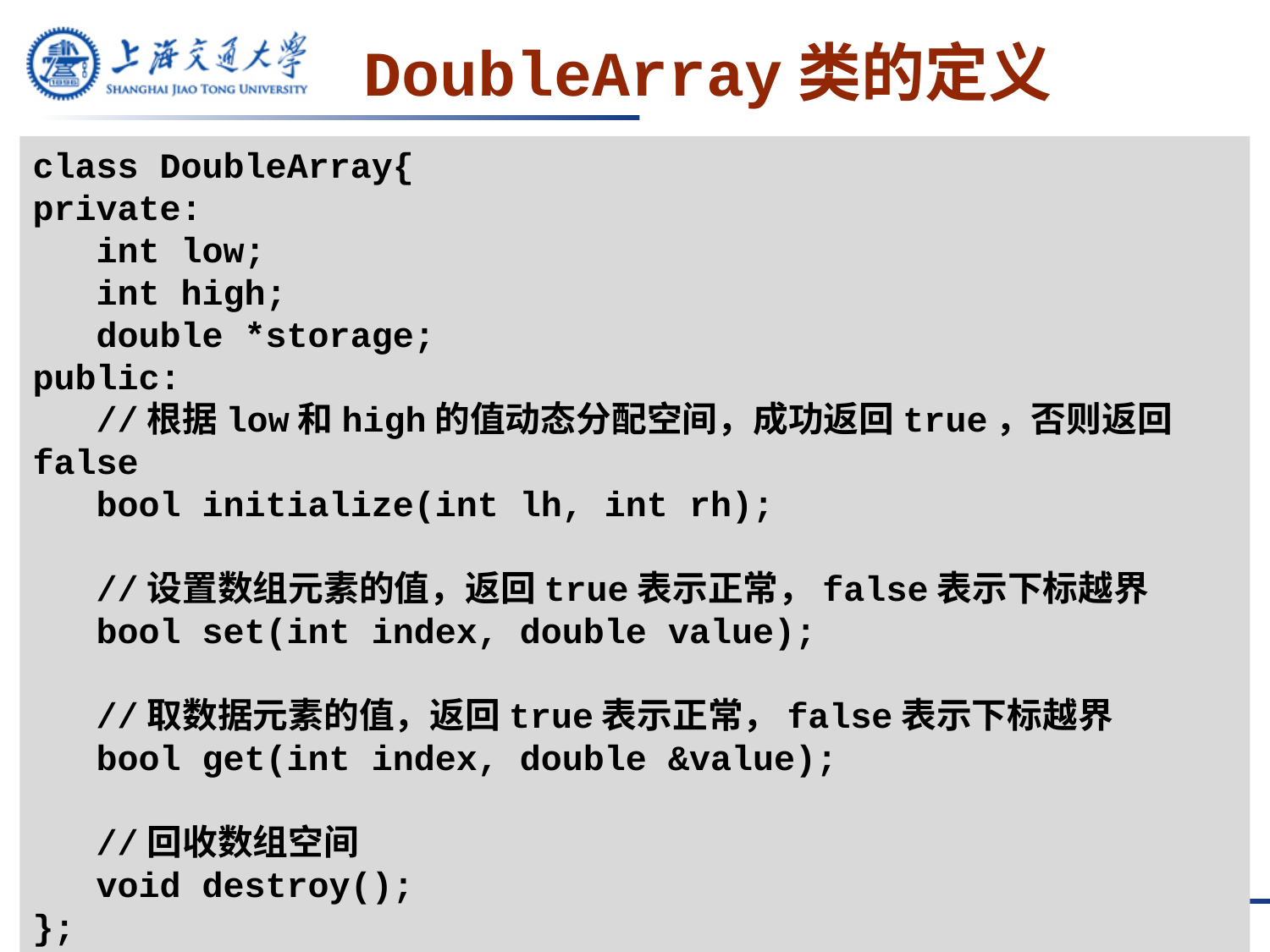

# DoubleArray类的定义
class DoubleArray{
private:
   int low;
   int high;
   double *storage;
public:
   //根据low和high的值动态分配空间，成功返回true，否则返回false
   bool initialize(int lh, int rh);

   //设置数组元素的值，返回true表示正常，false表示下标越界
   bool set(int index, double value);

   //取数据元素的值，返回true表示正常，false表示下标越界
   bool get(int index, double &value);

   //回收数组空间
   void destroy();
};